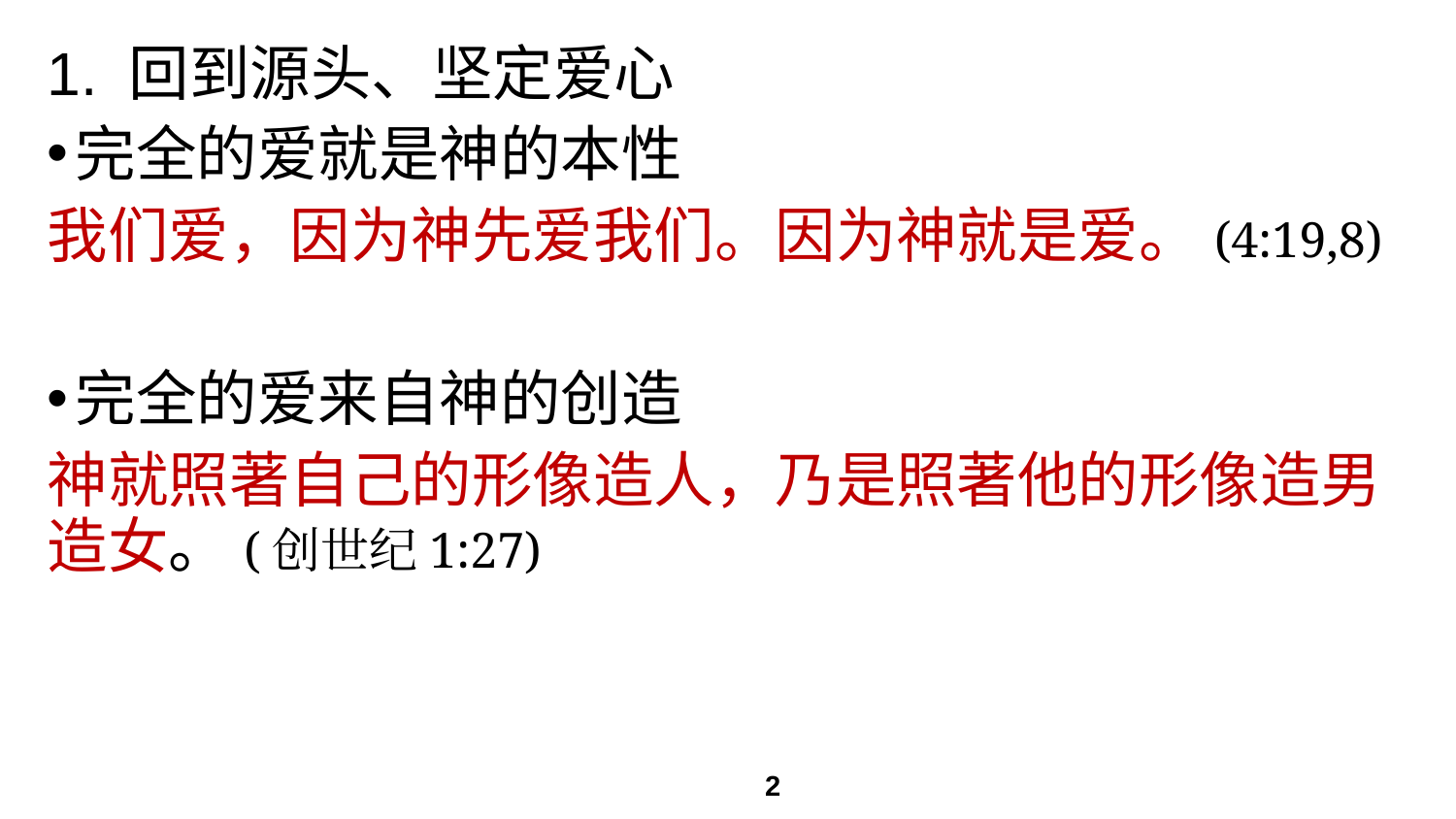

# 1. 回到源头、坚定爱心
完全的爱就是神的本性
我们爱，因为神先爱我们。因为神就是爱。(4:19,8)

完全的爱来自神的创造
神就照著自己的形像造人，乃是照著他的形像造男造女。(创世纪1:27)
2